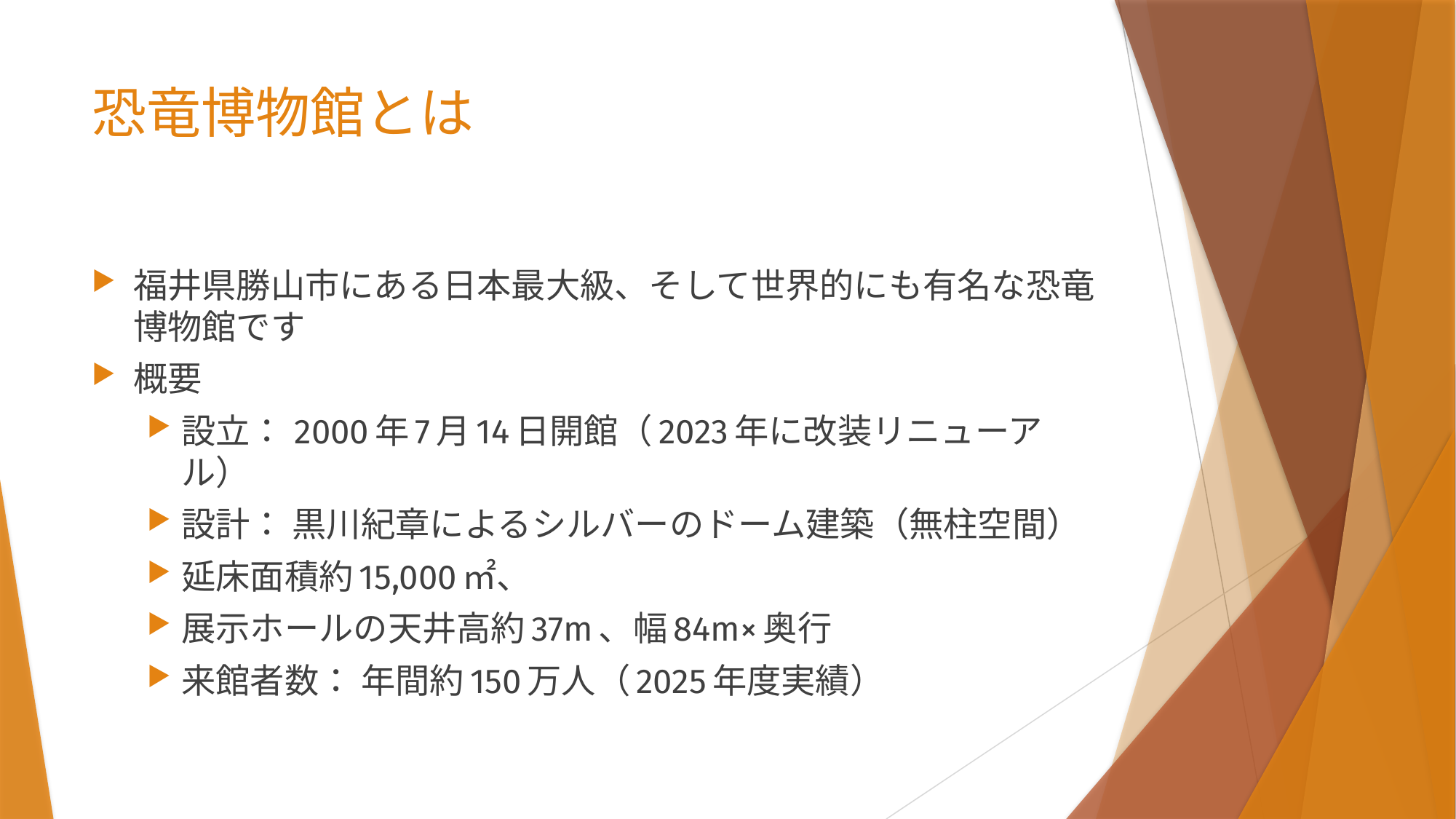

# 恐竜博物館とは
福井県勝山市にある日本最大級、そして世界的にも有名な恐竜博物館です
概要
設立： 2000年7月14日開館（2023年に改装リニューアル）
設計： 黒川紀章によるシルバーのドーム建築（無柱空間）
延床面積約15,000㎡、
展示ホールの天井高約37m、幅84m×奥行
来館者数： 年間約150万人（2025年度実績）